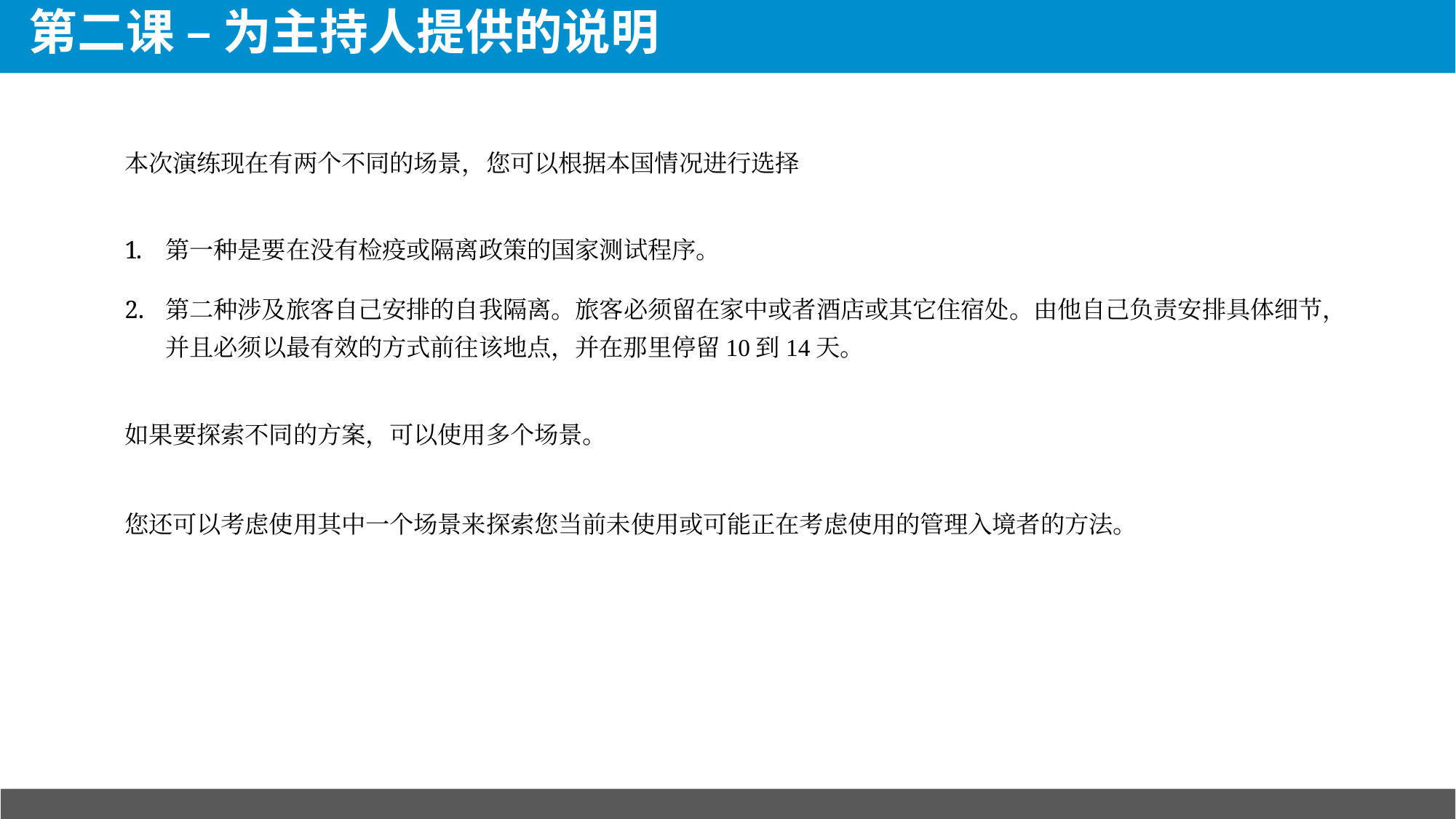

# 第二课 – 为主持人提供的说明
本次演练现在有两个不同的场景，您可以根据本国情况进行选择
第一种是要在没有检疫或隔离政策的国家测试程序。
第二种涉及旅客自己安排的自我隔离。旅客必须留在家中或者酒店或其它住宿处。由他自己负责安排具体细节，并且必须以最有效的方式前往该地点，并在那里停留10到14天。
如果要探索不同的方案，可以使用多个场景。
您还可以考虑使用其中一个场景来探索您当前未使用或可能正在考虑使用的管理入境者的方法。